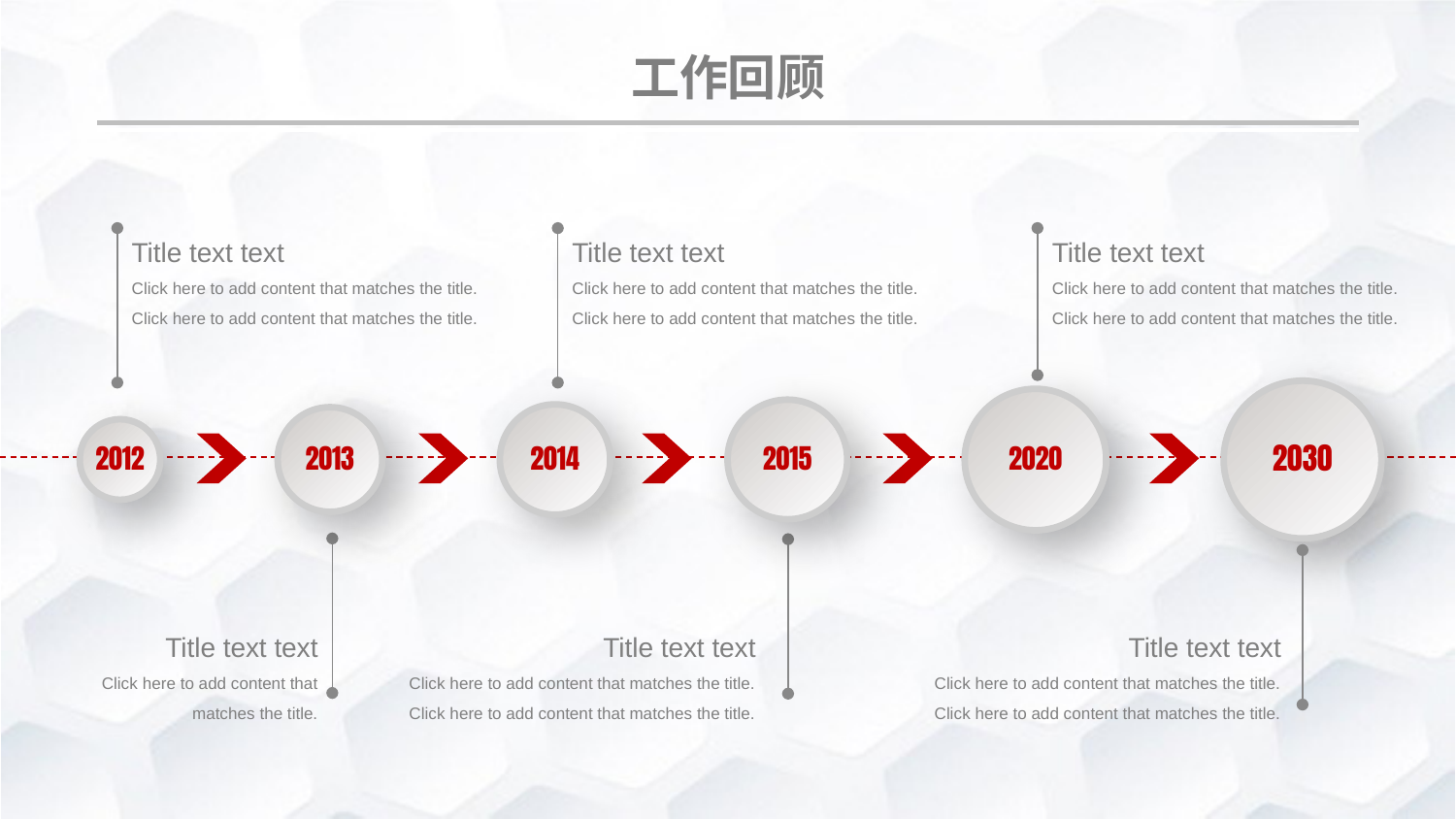

工作回顾
Title text text
Click here to add content that matches the title.
Click here to add content that matches the title.
Title text text
Click here to add content that matches the title.
Click here to add content that matches the title.
Title text text
Click here to add content that matches the title.
Click here to add content that matches the title.

2030

2020

2015

2014

2013

2012

Title text text
Click here to add content that matches the title.
Title text text
Click here to add content that matches the title.
Click here to add content that matches the title.
Title text text
Click here to add content that matches the title.
Click here to add content that matches the title.